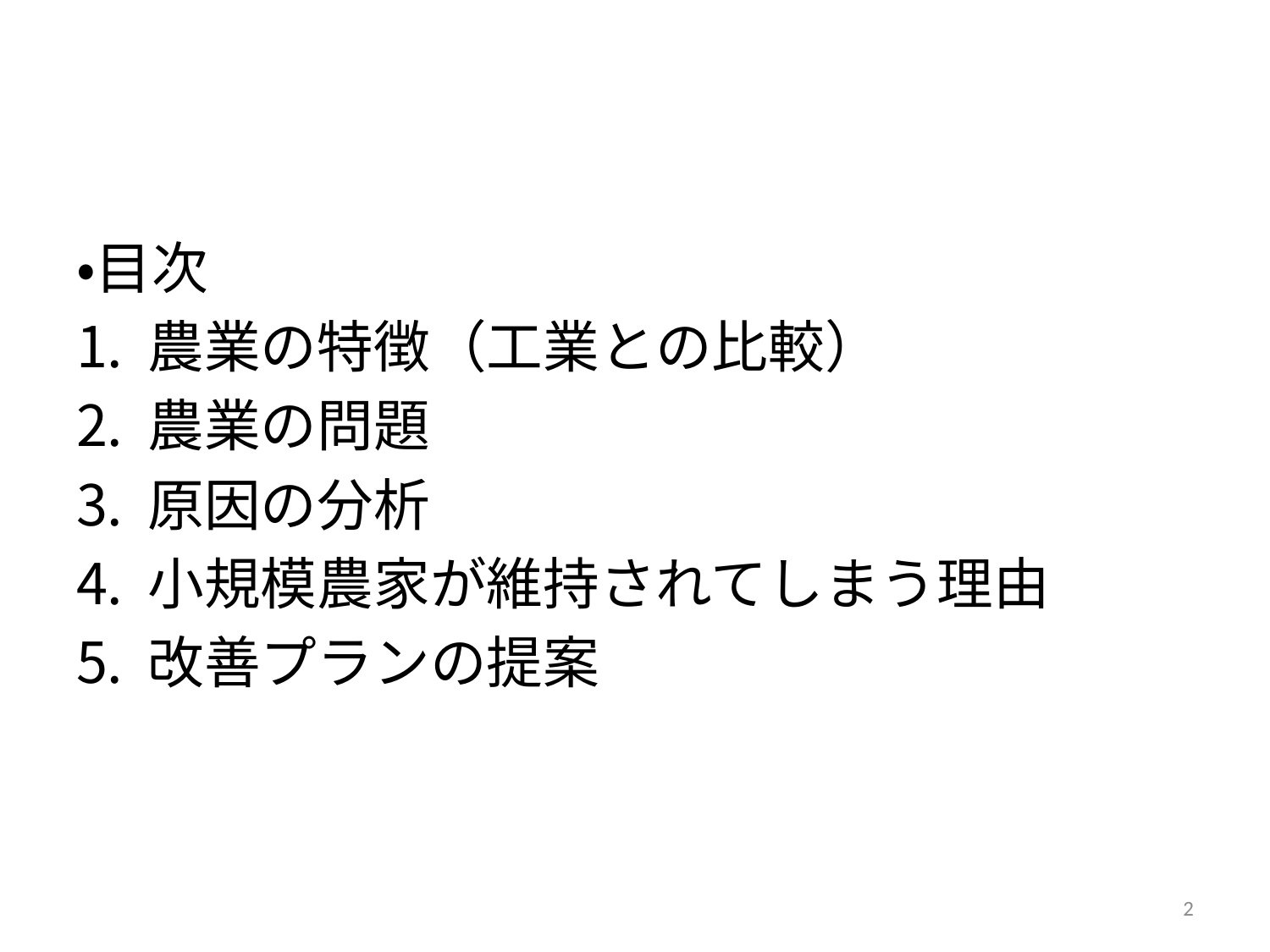

・目次
農業の特徴（工業との比較）
農業の問題
原因の分析
小規模農家が維持されてしまう理由
改善プランの提案

2